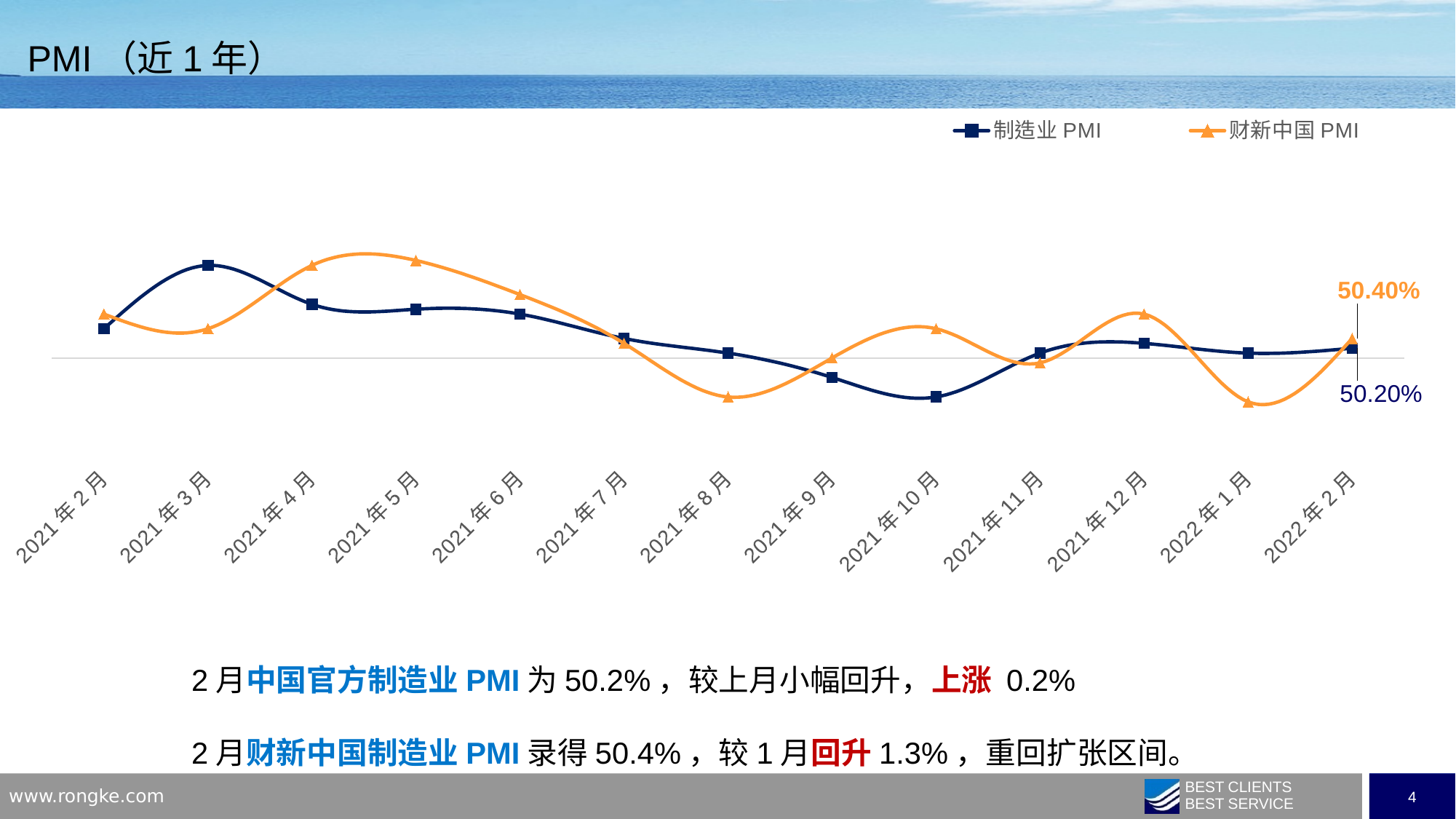

# PMI（近1年）

### Chart

| Category | 制造业PMI | 财新中国PMI |
|---|---|---|
| 44620 | 0.502 | 0.504 |
| 44562 | 0.501 | 0.491 |
| 44531 | 0.503 | 0.509 |
| 44501 | 0.501 | 0.499 |
| 44470 | 0.49200000000000005 | 0.506 |
| 44440 | 0.496 | 0.5 |
| 44409 | 0.501 | 0.49200000000000005 |
| 44378 | 0.504 | 0.503 |
| 44348 | 0.509 | 0.513 |
| 44317 | 0.51 | 0.52 |
| 44287 | 0.511 | 0.519 |
| 44256 | 0.519 | 0.506 |
| 44228 | 0.506 | 0.509 |
2月中国官方制造业PMI为50.2%，较上月小幅回升，上涨 0.2%
2月财新中国制造业PMI录得50.4%，较1月回升1.3%，重回扩张区间。